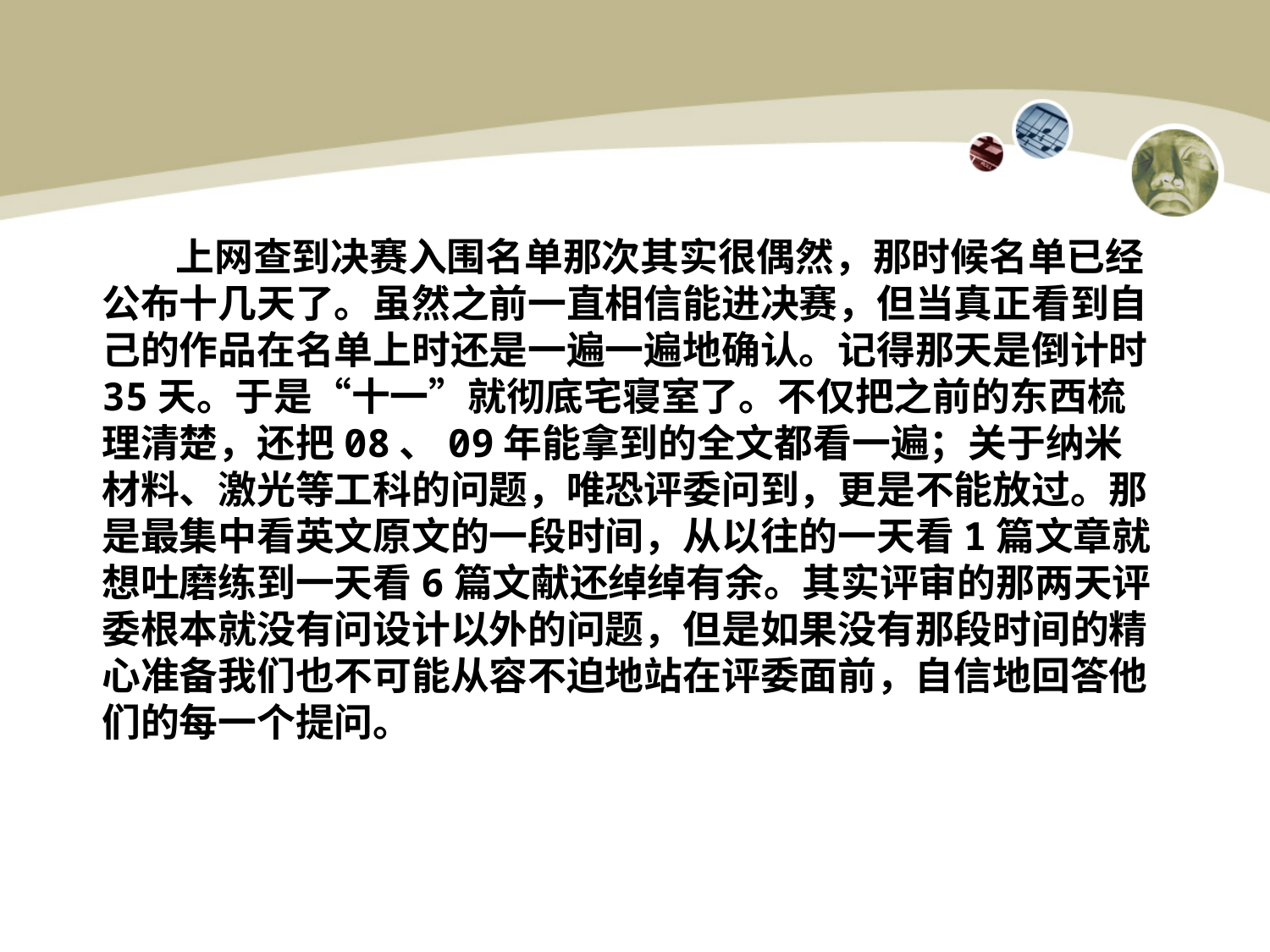

上网查到决赛入围名单那次其实很偶然，那时候名单已经公布十几天了。虽然之前一直相信能进决赛，但当真正看到自己的作品在名单上时还是一遍一遍地确认。记得那天是倒计时35天。于是“十一”就彻底宅寝室了。不仅把之前的东西梳理清楚，还把08、09年能拿到的全文都看一遍；关于纳米材料、激光等工科的问题，唯恐评委问到，更是不能放过。那是最集中看英文原文的一段时间，从以往的一天看1篇文章就想吐磨练到一天看6篇文献还绰绰有余。其实评审的那两天评委根本就没有问设计以外的问题，但是如果没有那段时间的精心准备我们也不可能从容不迫地站在评委面前，自信地回答他们的每一个提问。